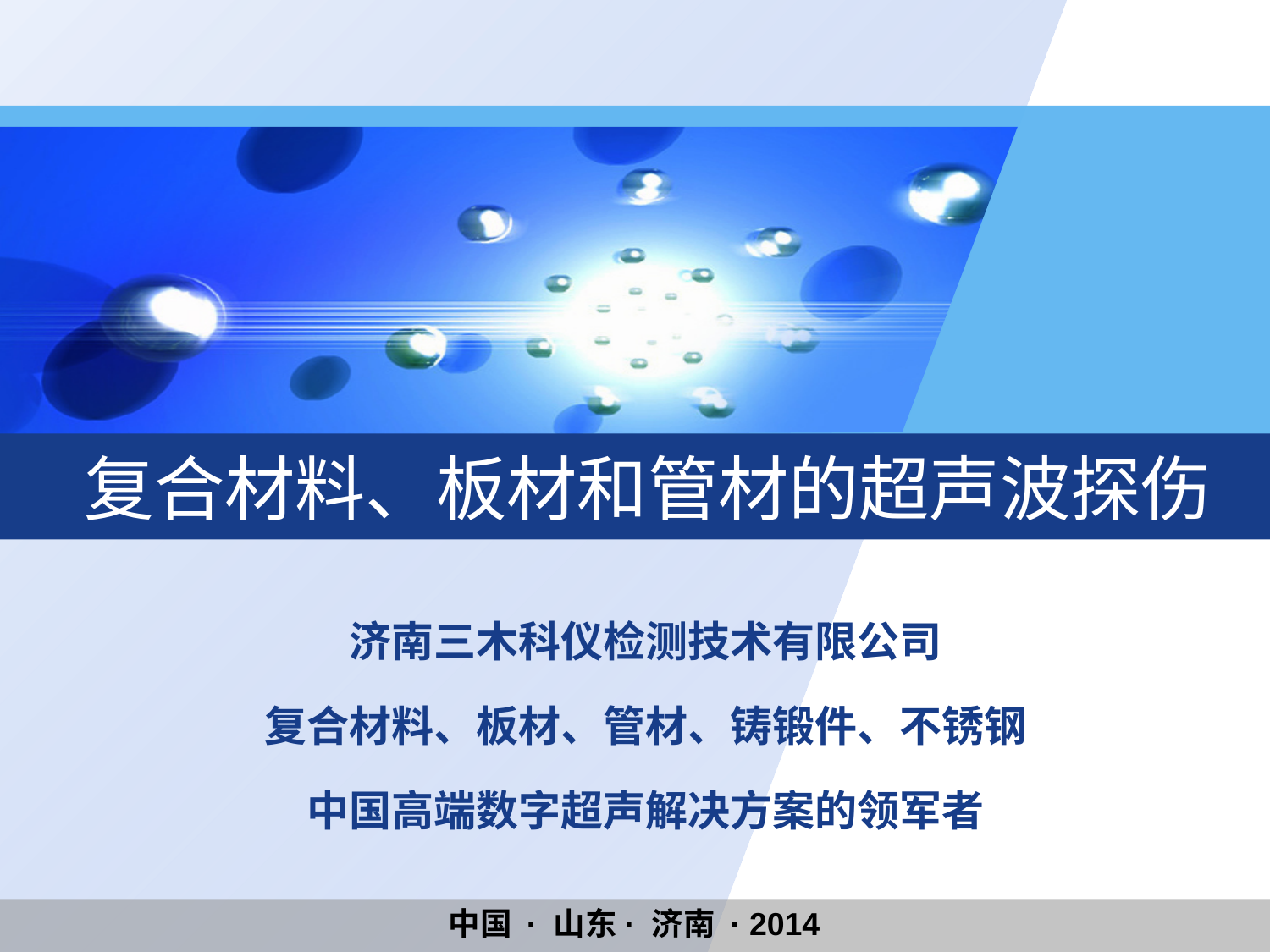

# 复合材料、板材和管材的超声波探伤
济南三木科仪检测技术有限公司
复合材料、板材、管材、铸锻件、不锈钢
中国高端数字超声解决方案的领军者
         中国 · 山东· 济南 · 2014